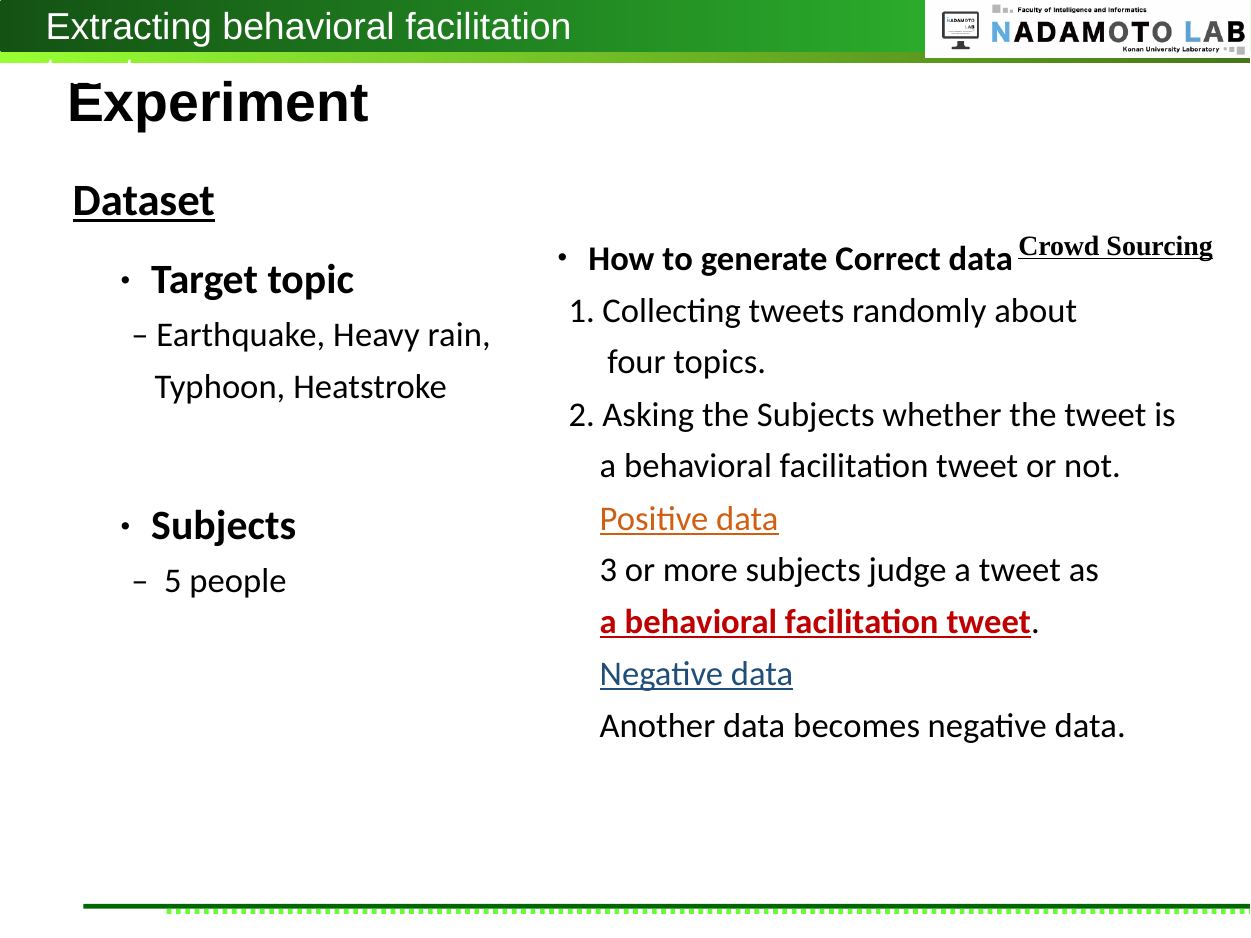

Extracting behavioral facilitation tweets
# Experiment
Dataset
Crowd Sourcing
・How to generate Correct data
   1. Collecting tweets randomly about
        four topics.
   2. Asking the Subjects whether the tweet is
       a behavioral facilitation tweet or not.
       Positive data
       3 or more subjects judge a tweet as
       a behavioral facilitation tweet.
       Negative data
       Another data becomes negative data.

・Target topic
   – Earthquake, Heavy rain,
      Typhoon, Heatstroke
・Subjects
   –  5 people